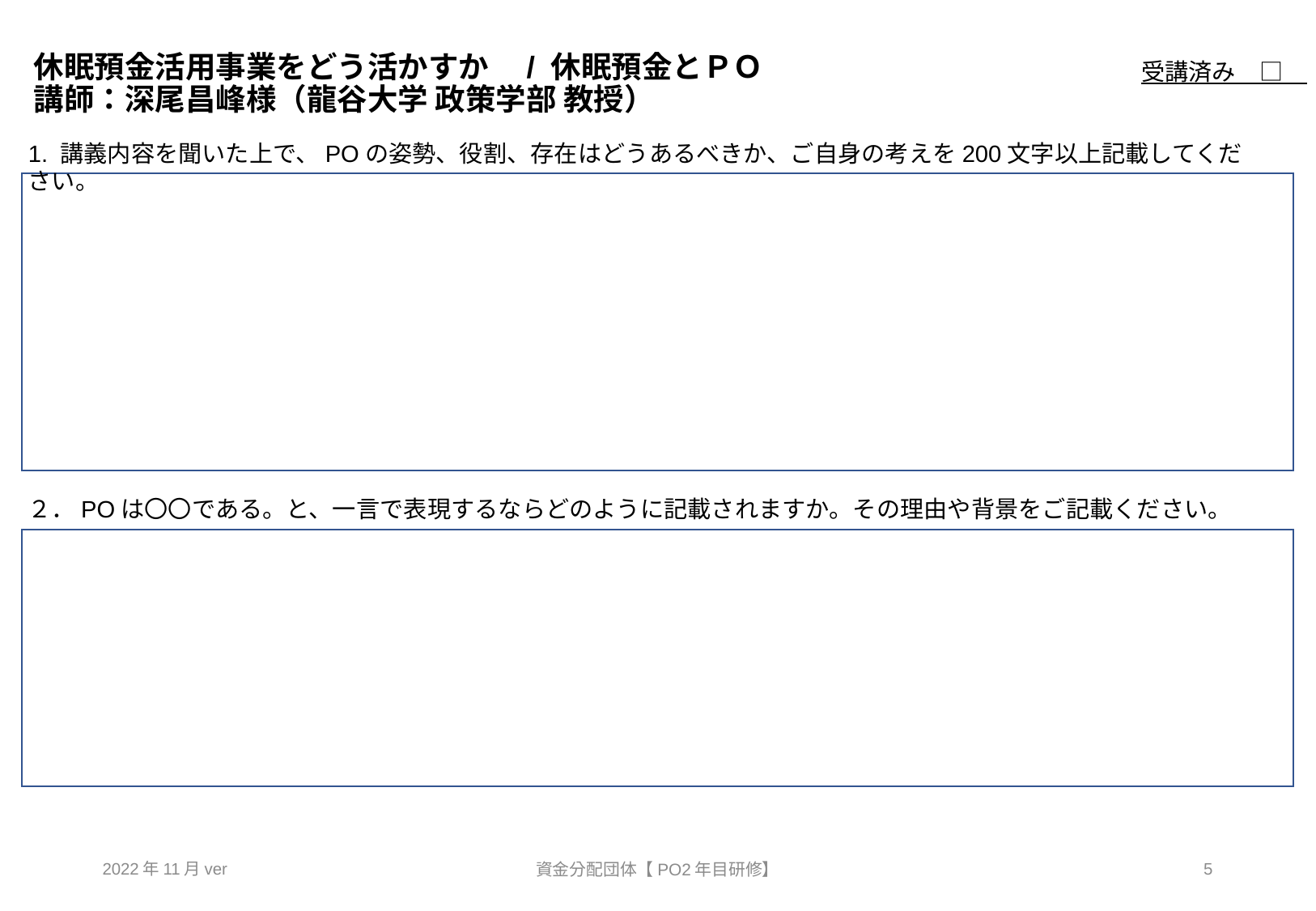

# 休眠預金活用事業をどう活かすか　/ 休眠預金とＰＯ 講師：深尾昌峰様（龍谷大学 政策学部 教授）
受講済み　□
1. 講義内容を聞いた上で、POの姿勢、役割、存在はどうあるべきか、ご自身の考えを200文字以上記載してください。

２．POは〇〇である。と、一言で表現するならどのように記載されますか。その理由や背景をご記載ください。

2022年11月ver
資金分配団体【PO2年目研修】
5